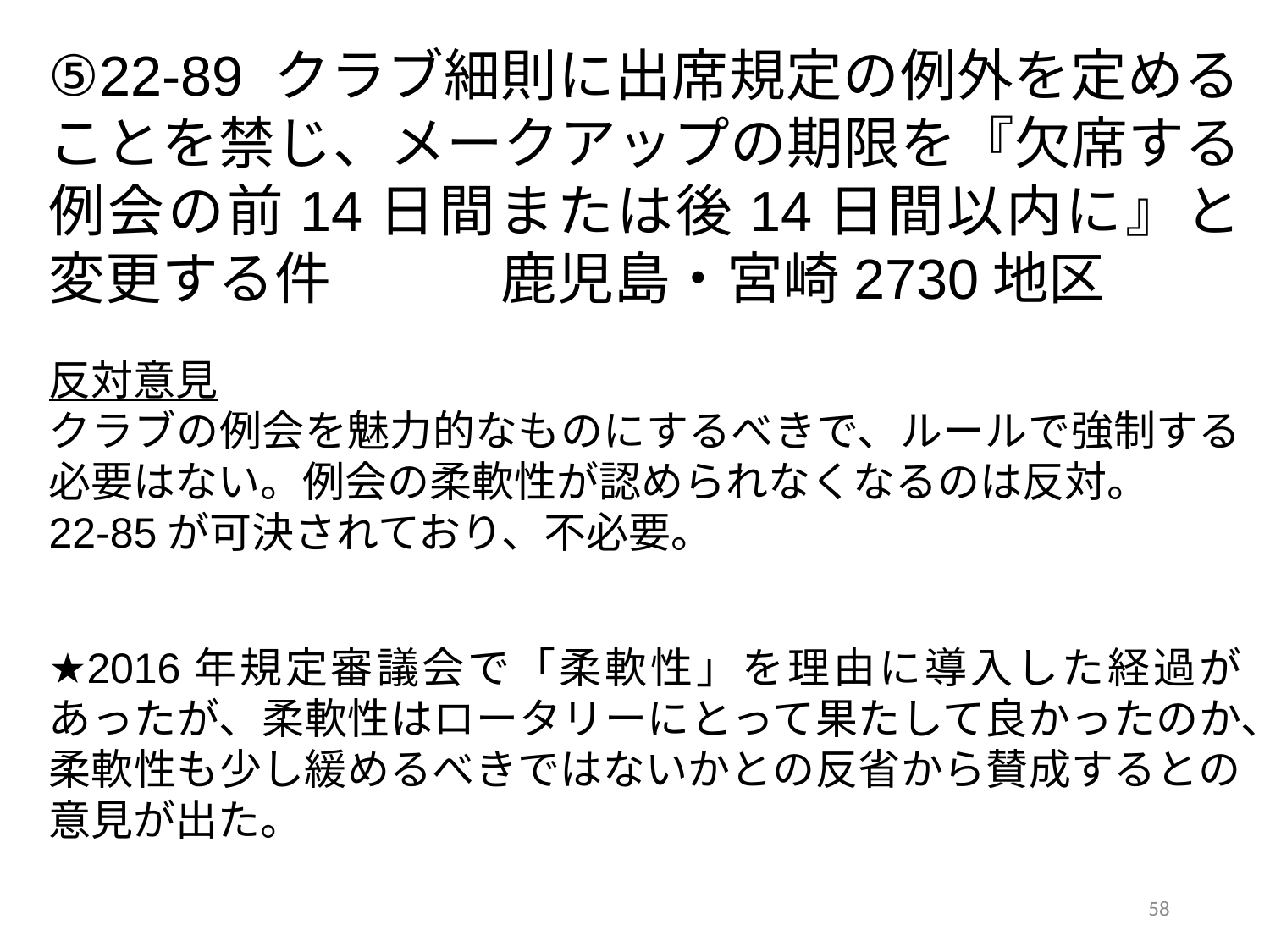

⑤22-89 クラブ細則に出席規定の例外を定めることを禁じ、メークアップの期限を『欠席する例会の前14日間または後14日間以内に』と変更する件　　　鹿児島・宮崎2730地区

反対意見
クラブの例会を魅力的なものにするべきで、ルールで強制する必要はない。例会の柔軟性が認められなくなるのは反対。
22-85が可決されており、不必要。

★2016年規定審議会で「柔軟性」を理由に導入した経過があったが、柔軟性はロータリーにとって果たして良かったのか、柔軟性も少し緩めるべきではないかとの反省から賛成するとの意見が出た。

58